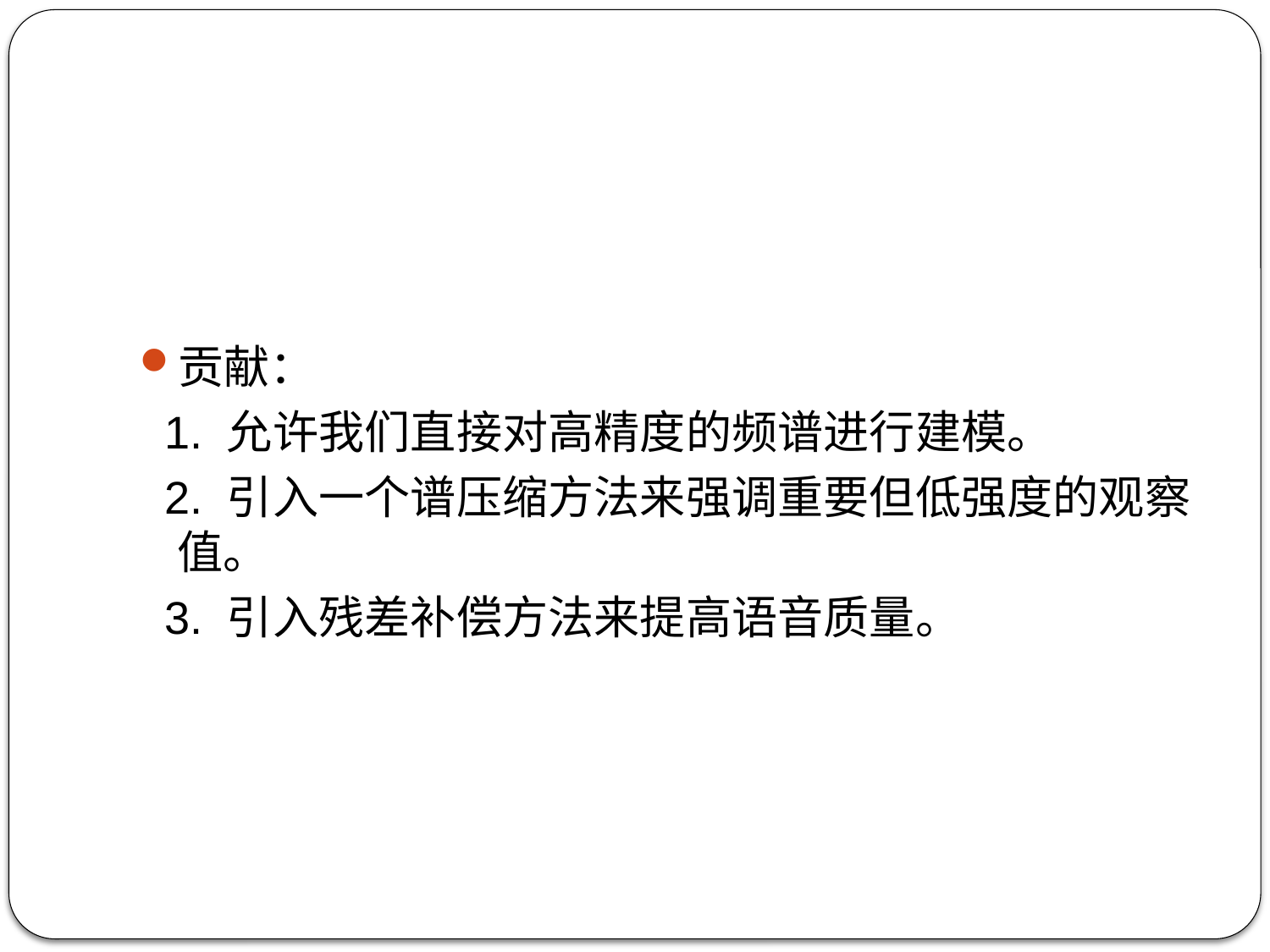

贡献：
  1. 允许我们直接对高精度的频谱进行建模。
  2. 引入一个谱压缩方法来强调重要但低强度的观察值。
  3. 引入残差补偿方法来提高语音质量。